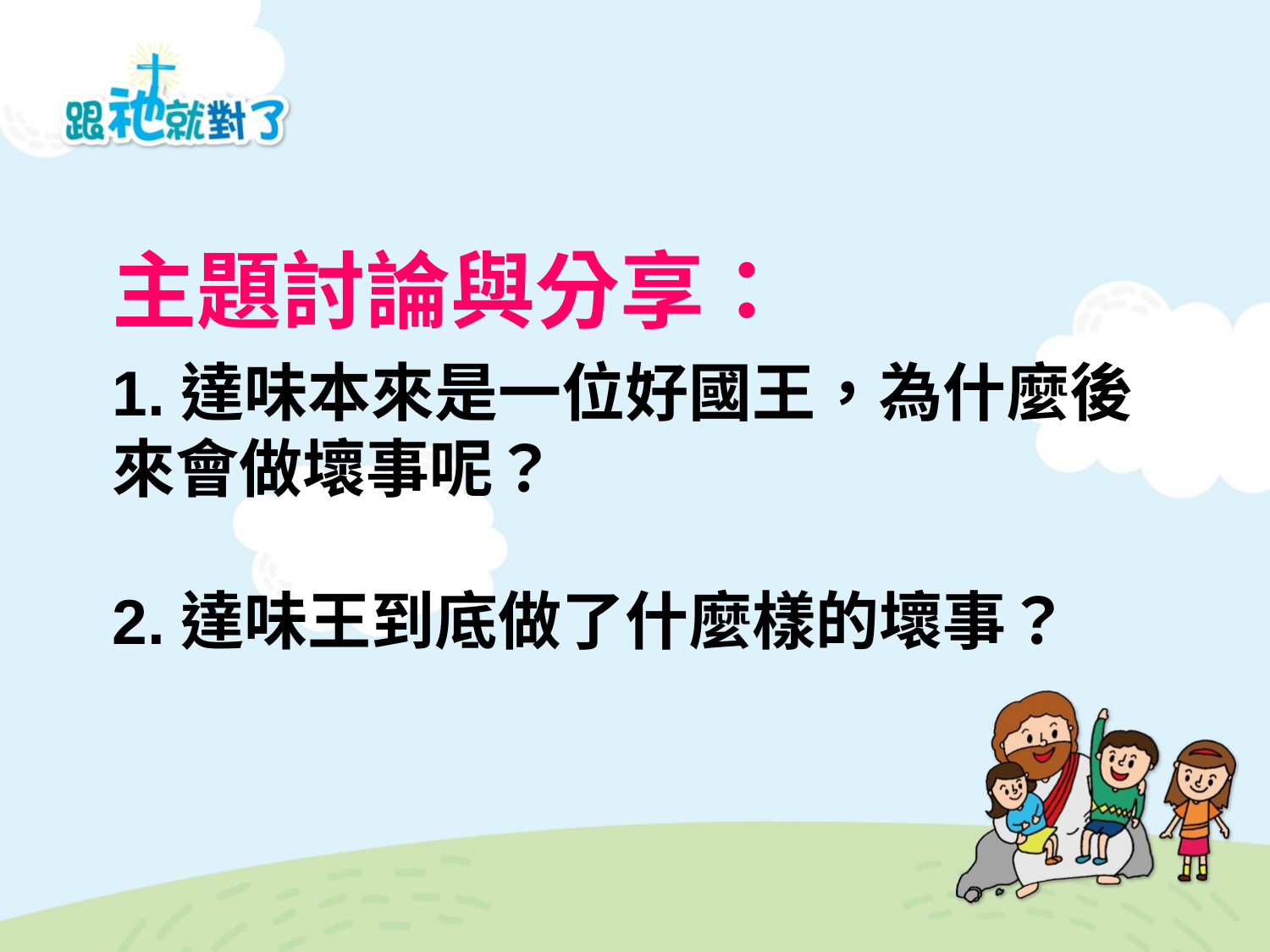

主題討論與分享：
1.達味本來是一位好國王，為什麼後來會做壞事呢？

2.達味王到底做了什麼樣的壞事？